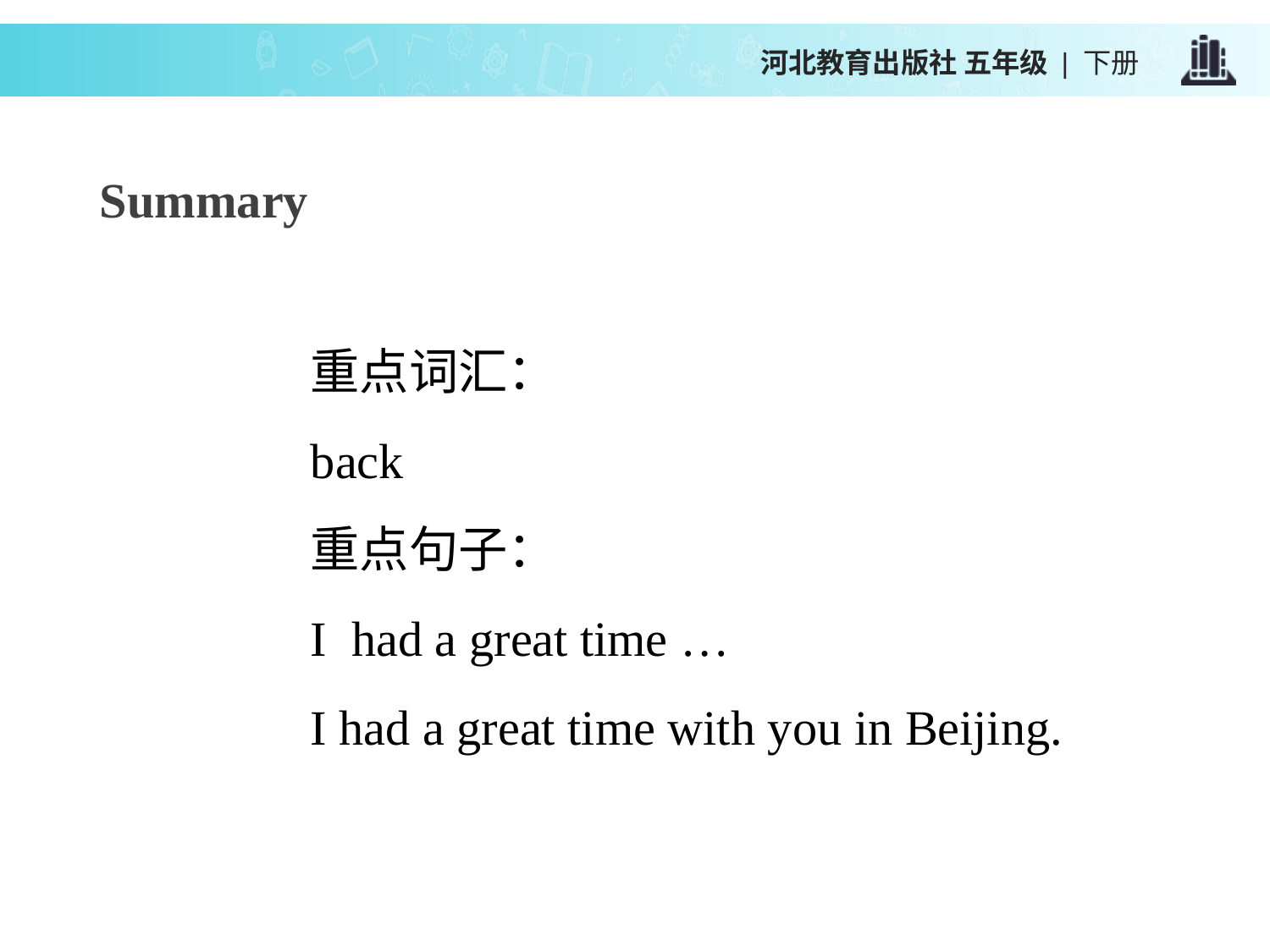

河北教育出版社 五年级 | 下册
Summary
重点词汇：
back
重点句子：
I  had a great time …
I had a great time with you in Beijing.